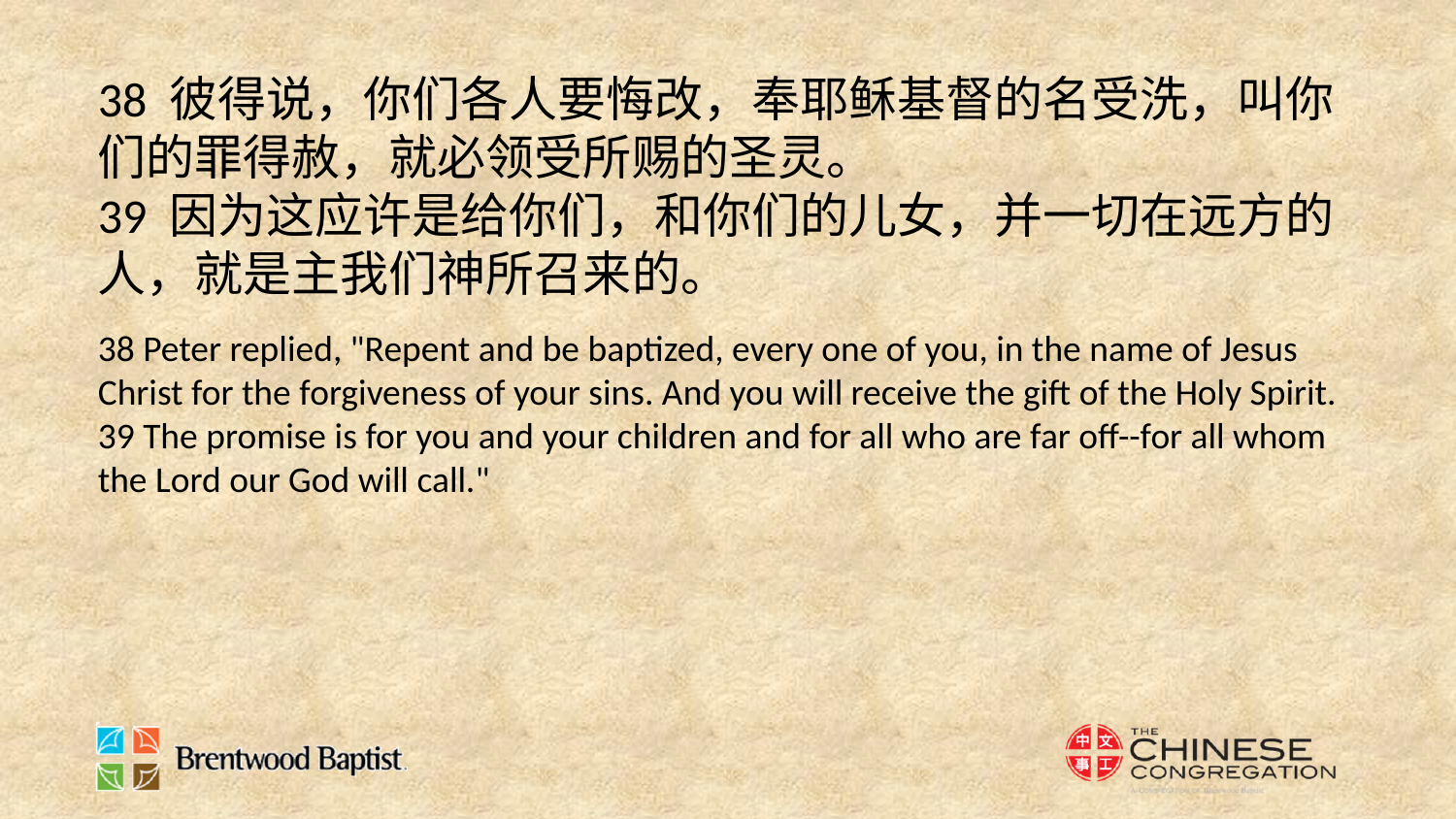

38 彼得说，你们各人要悔改，奉耶稣基督的名受洗，叫你们的罪得赦，就必领受所赐的圣灵。
39 因为这应许是给你们，和你们的儿女，并一切在远方的人，就是主我们神所召来的。

38 Peter replied, "Repent and be baptized, every one of you, in the name of Jesus Christ for the forgiveness of your sins. And you will receive the gift of the Holy Spirit.
39 The promise is for you and your children and for all who are far off--for all whom the Lord our God will call."